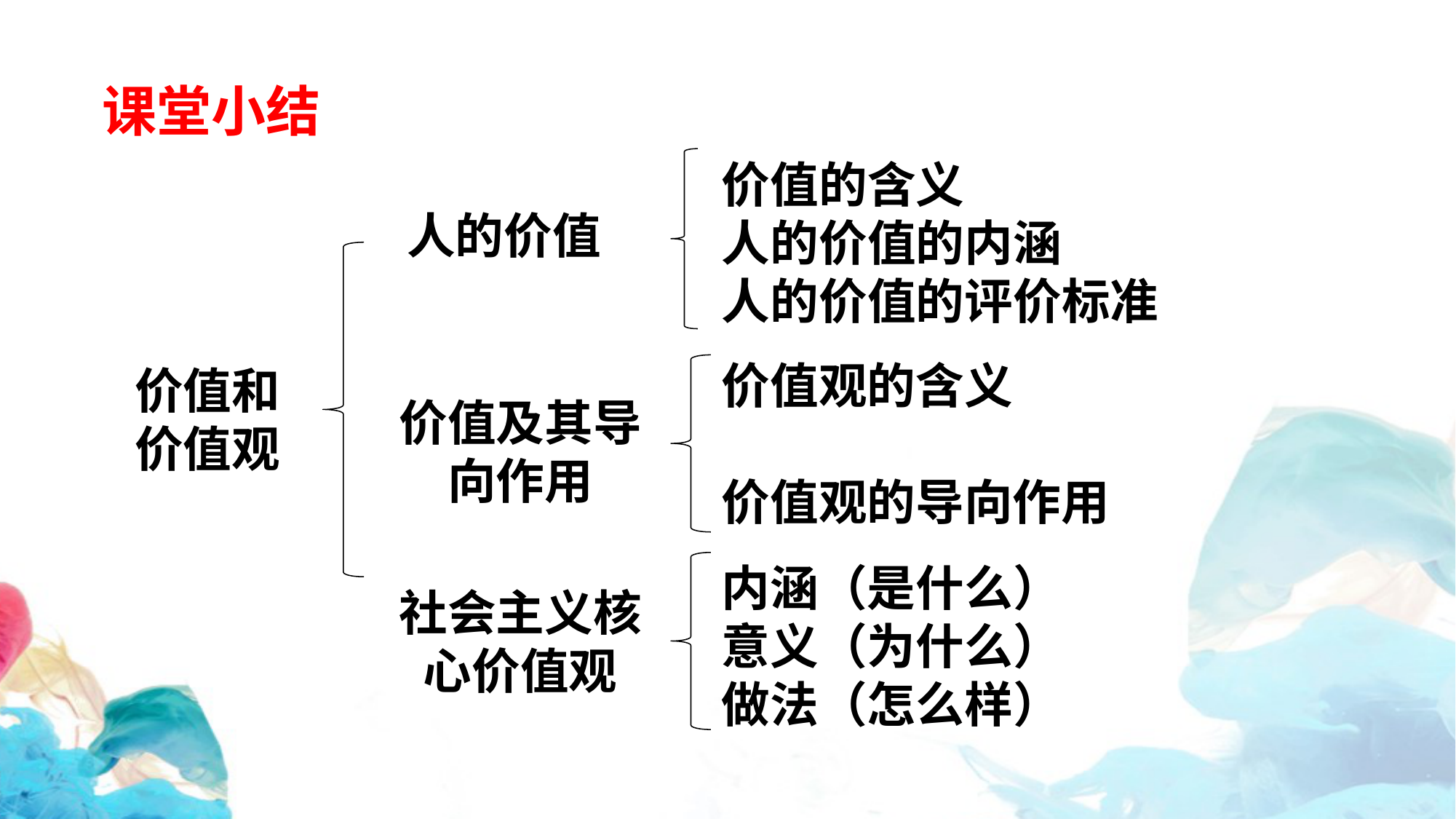

课堂小结
价值的含义
人的价值的内涵
人的价值的评价标准

人的价值

价值观的含义

价值观的导向作用
价值和
价值观

价值及其导向作用
内涵（是什么）
意义（为什么）
做法（怎么样）

社会主义核心价值观